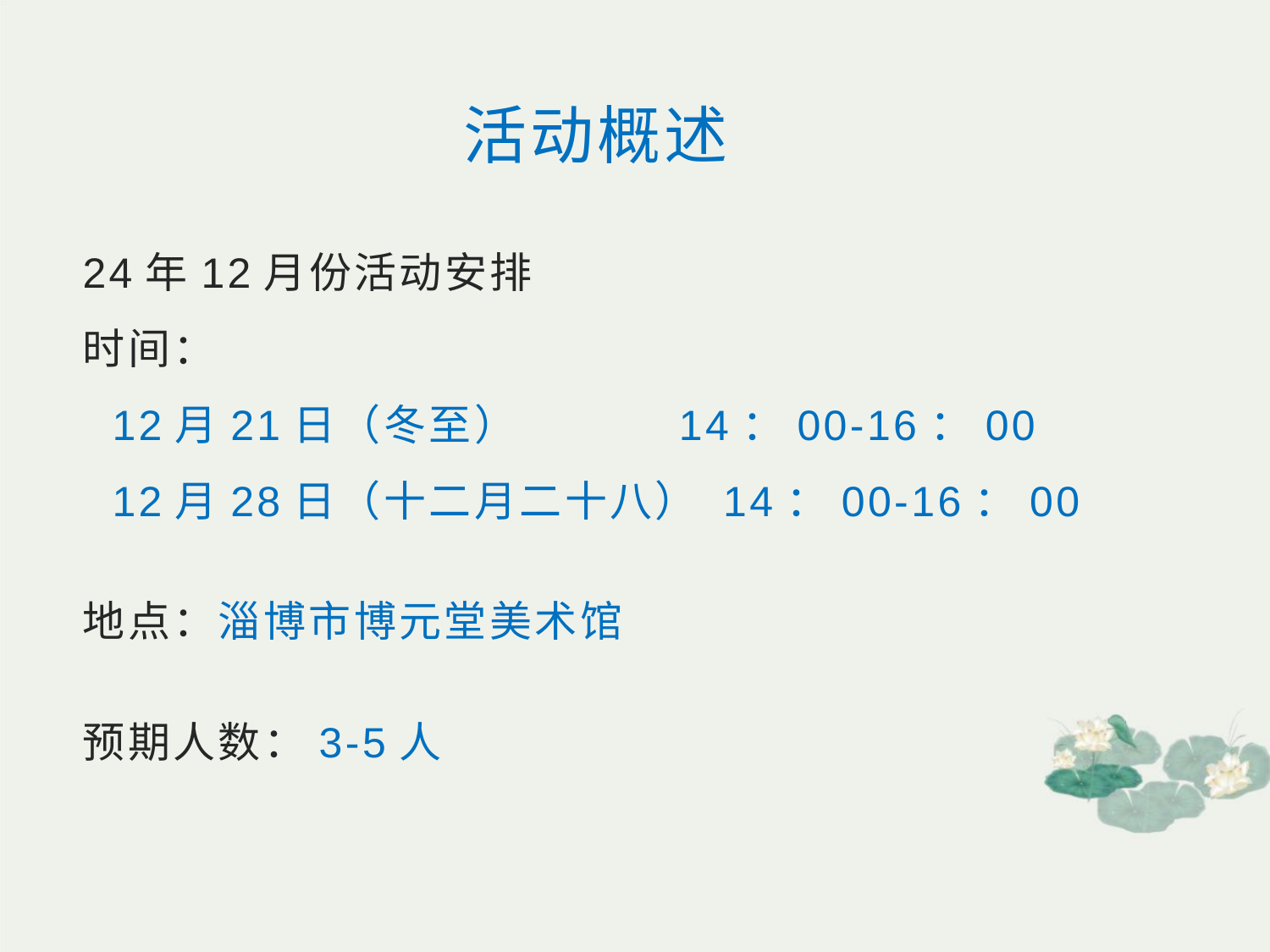

活动概述
24年12月份活动安排
时间：
  12月21日（冬至）            14：00-16：00
  12月28日（十二月二十八） 14：00-16：00
地点：淄博市博元堂美术馆
预期人数：3-5人